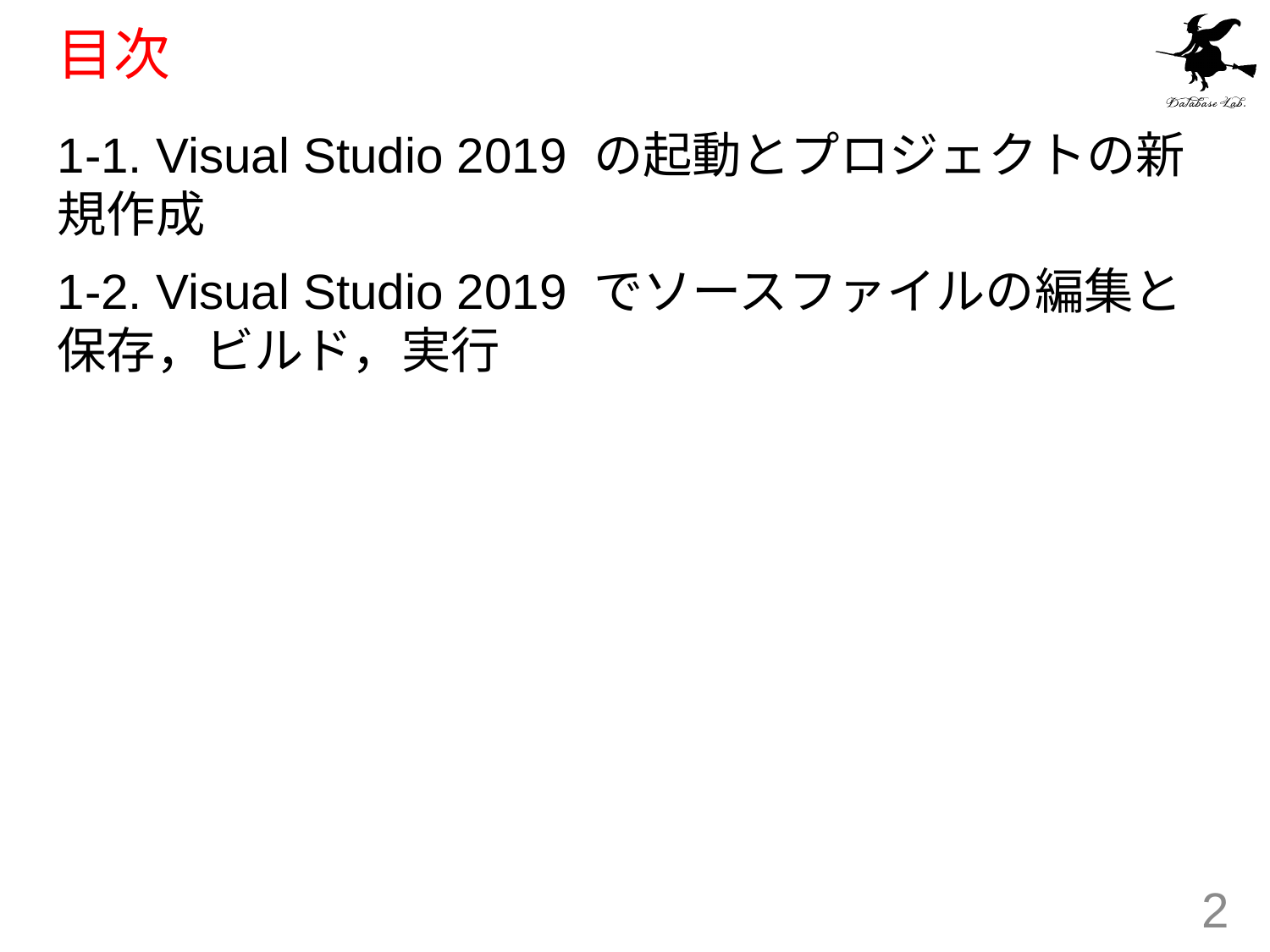

# 目次
1-1. Visual Studio 2019 の起動とプロジェクトの新規作成
1-2. Visual Studio 2019 でソースファイルの編集と保存，ビルド，実行
2